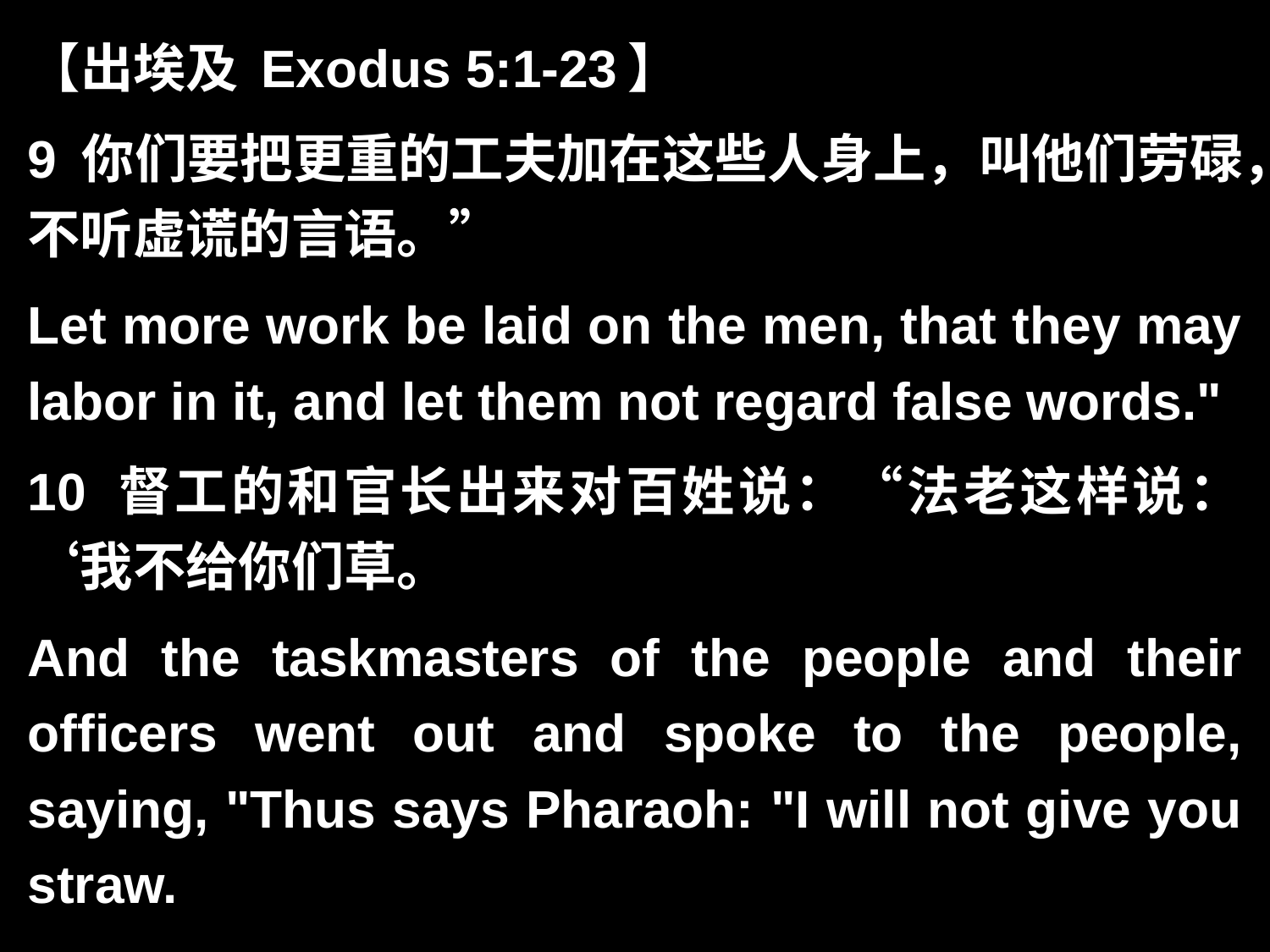

【出埃及 Exodus 5:1-23】
9 你们要把更重的工夫加在这些人身上，叫他们劳碌，不听虚谎的言语。”
Let more work be laid on the men, that they may labor in it, and let them not regard false words."
10 督工的和官长出来对百姓说：“法老这样说：‘我不给你们草。
And the taskmasters of the people and their officers went out and spoke to the people, saying, "Thus says Pharaoh: "I will not give you straw.